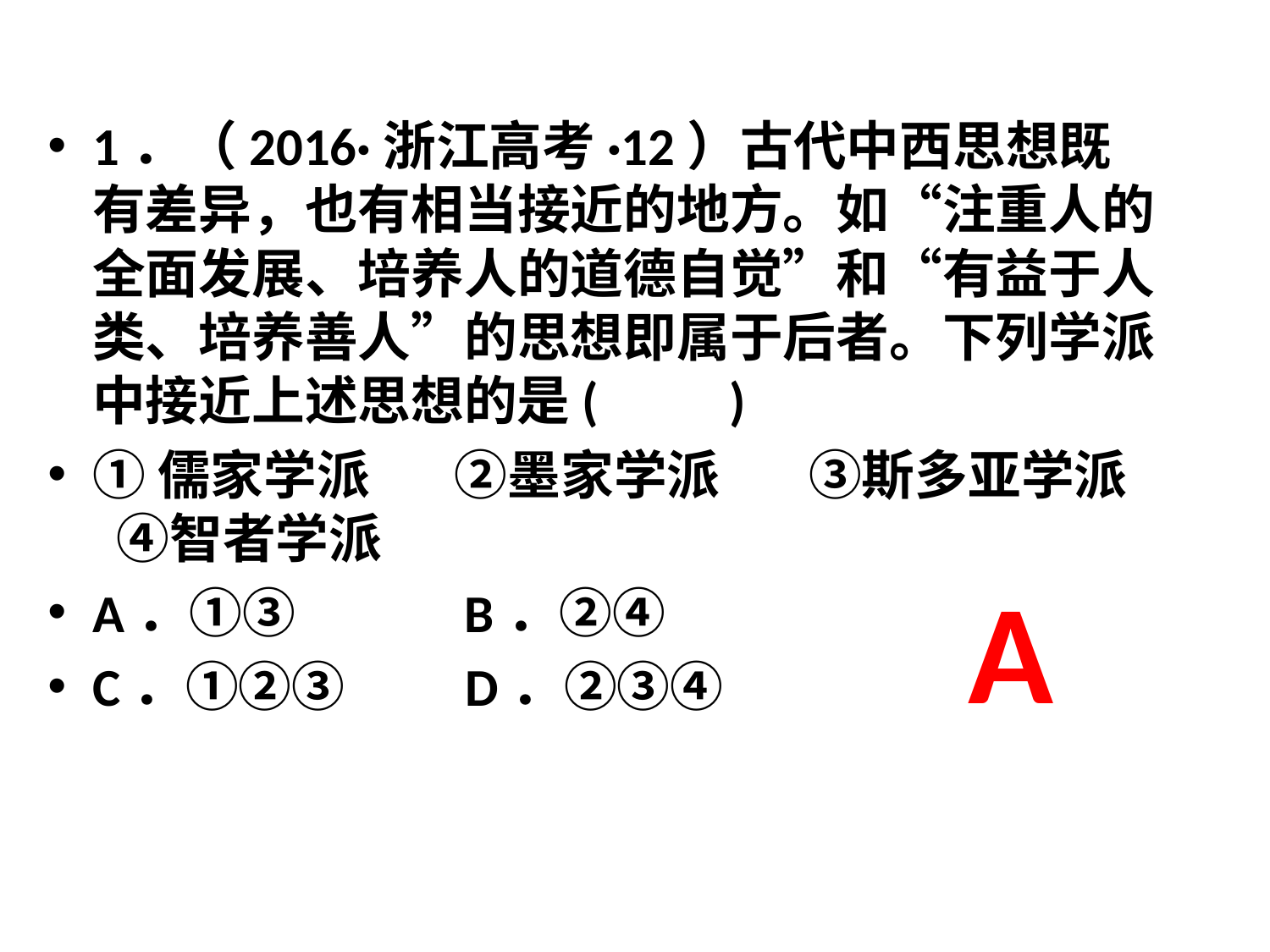

1．（2016·浙江高考·12）古代中西思想既有差异，也有相当接近的地方。如“注重人的全面发展、培养人的道德自觉”和“有益于人类、培养善人”的思想即属于后者。下列学派中接近上述思想的是(　　)
①儒家学派       ②墨家学派	③斯多亚学派      ④智者学派
A．①③             B．②④
C．①②③         D．②③④

A